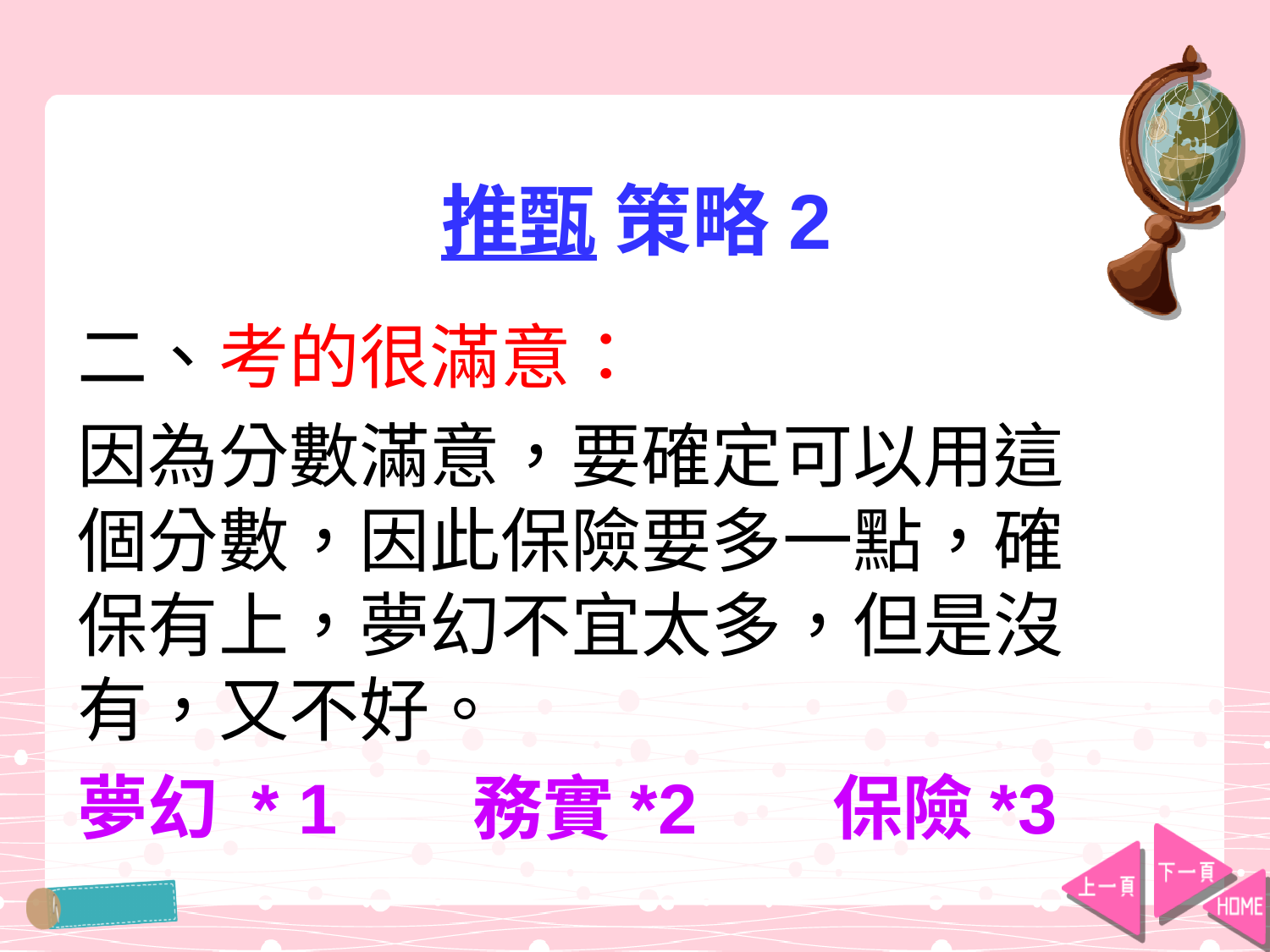

# 推甄 策略2
二、考的很滿意：
因為分數滿意，要確定可以用這個分數，因此保險要多一點，確保有上，夢幻不宜太多，但是沒有，又不好。
夢幻 * 1      務實*2      保險*3